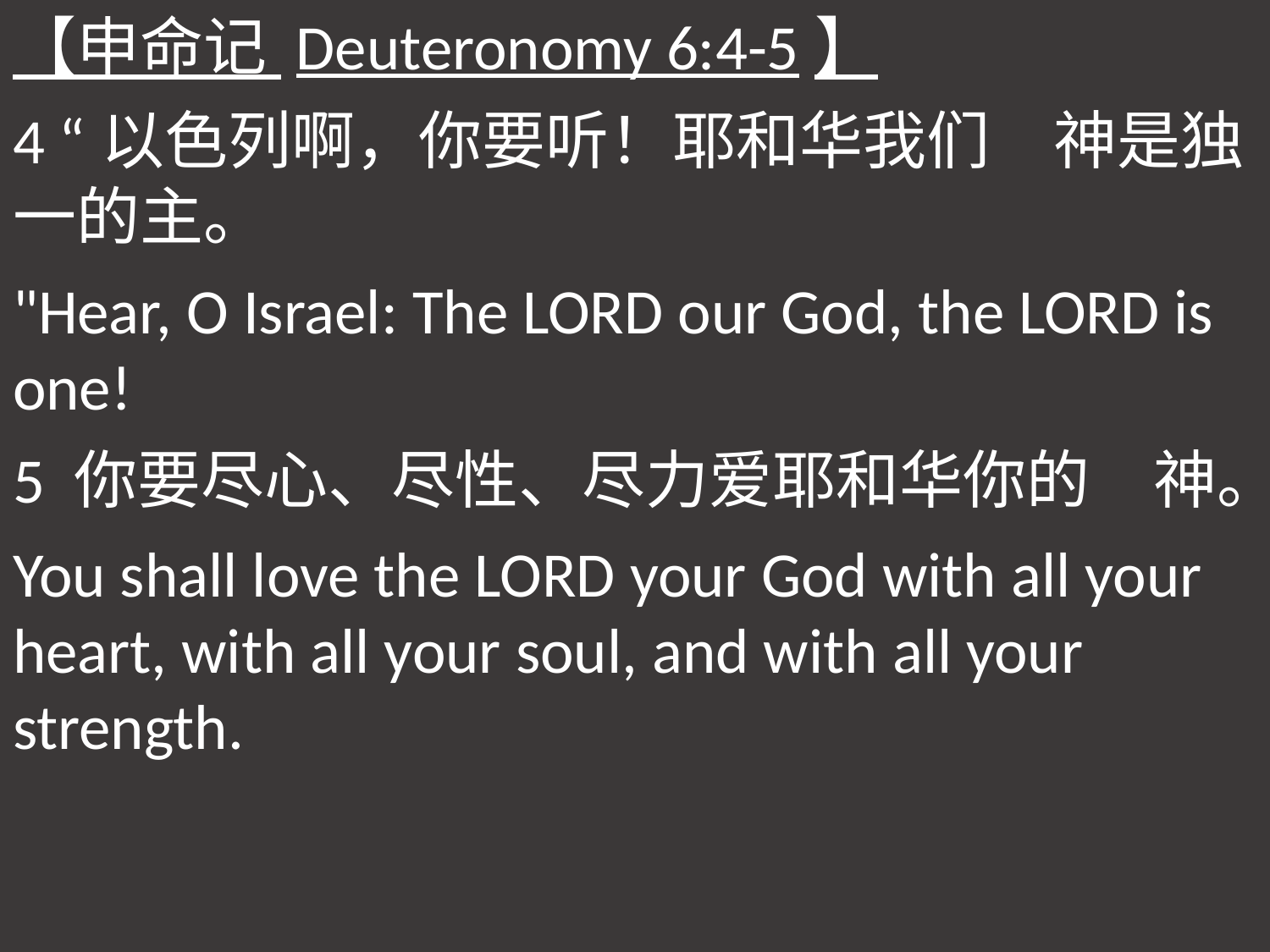

【申命记 Deuteronomy 6:4-5】
4 “以色列啊，你要听！耶和华我们　神是独一的主。
"Hear, O Israel: The LORD our God, the LORD is one!
5 你要尽心、尽性、尽力爱耶和华你的　神。
You shall love the LORD your God with all your heart, with all your soul, and with all your strength.